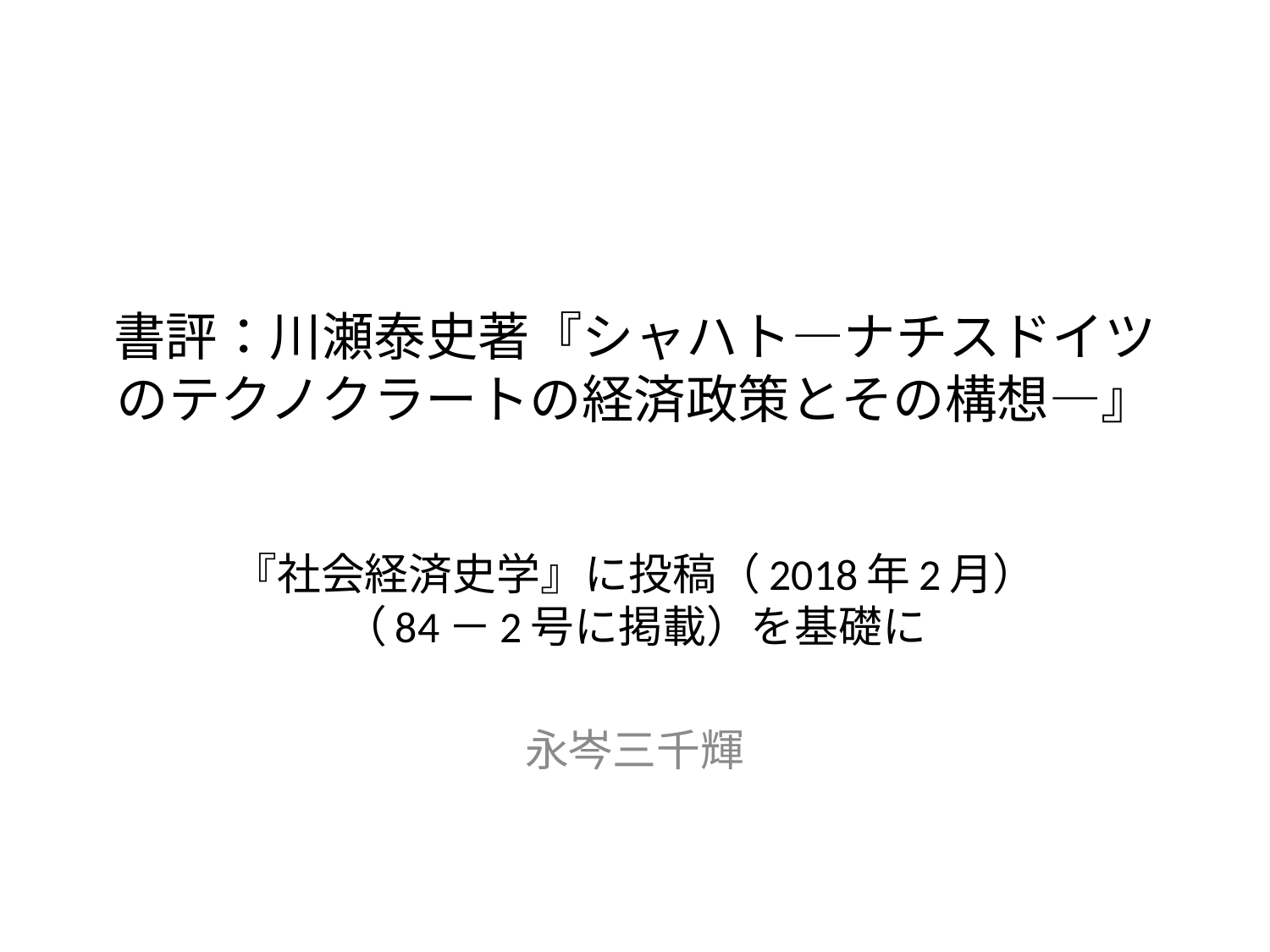

# 書評：川瀬泰史著『シャハト―ナチスドイツのテクノクラートの経済政策とその構想―』
『社会経済史学』に投稿（2018年2月）（84－2号に掲載）を基礎に

永岑三千輝